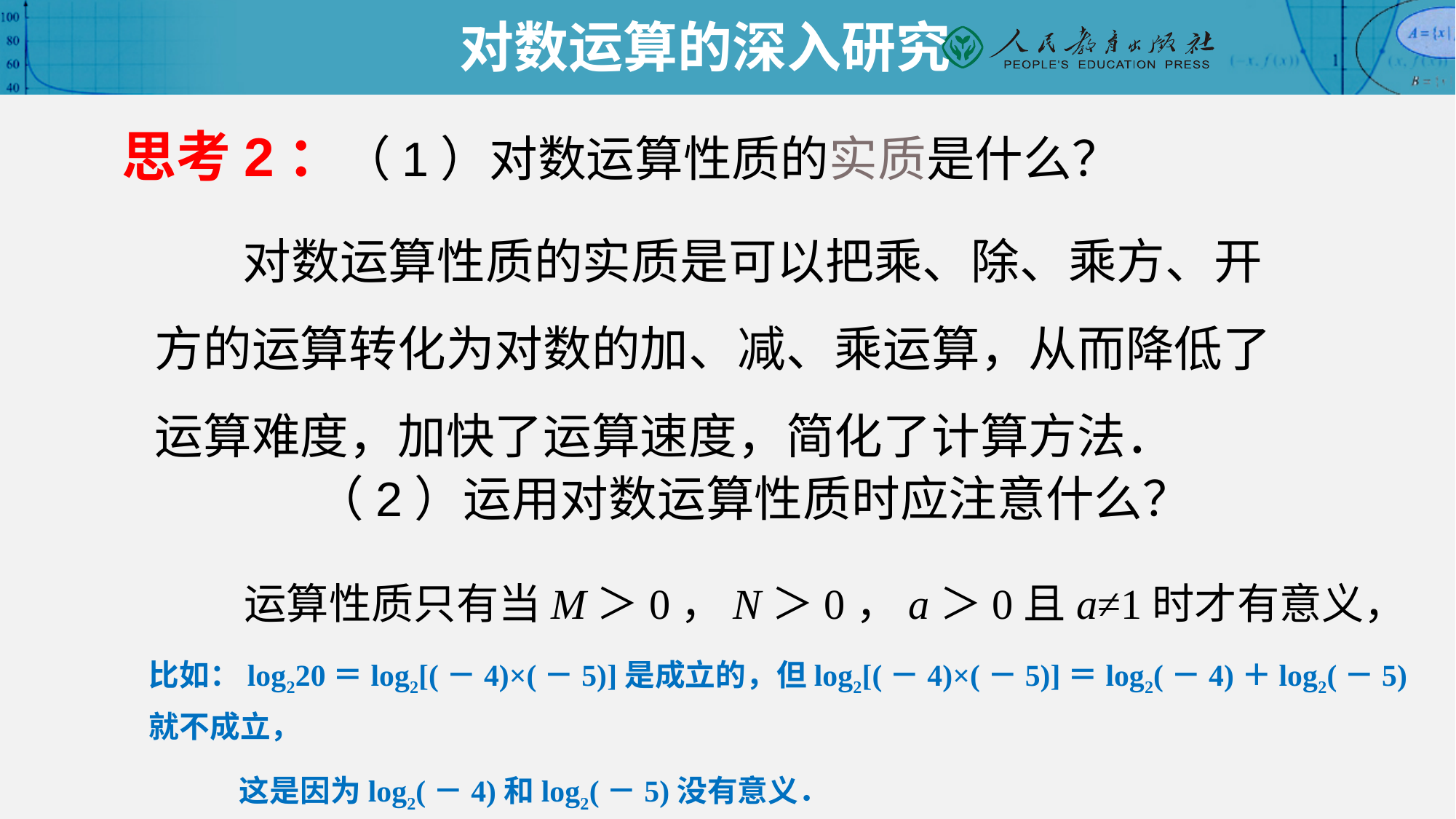

对数运算的深入研究
思考2：（1）对数运算性质的实质是什么？
       对数运算性质的实质是可以把乘、除、乘方、开方的运算转化为对数的加、减、乘运算，从而降低了运算难度，加快了运算速度，简化了计算方法．
（2）运用对数运算性质时应注意什么？
         运算性质只有当M＞0，N＞0，a＞0且a≠1时才有意义，
比如：log220＝log2[(－4)×(－5)]是成立的，但log2[(－4)×(－5)]＝log2(－4)＋log2(－5)就不成立，
            这是因为log2(－4)和log2(－5)没有意义．